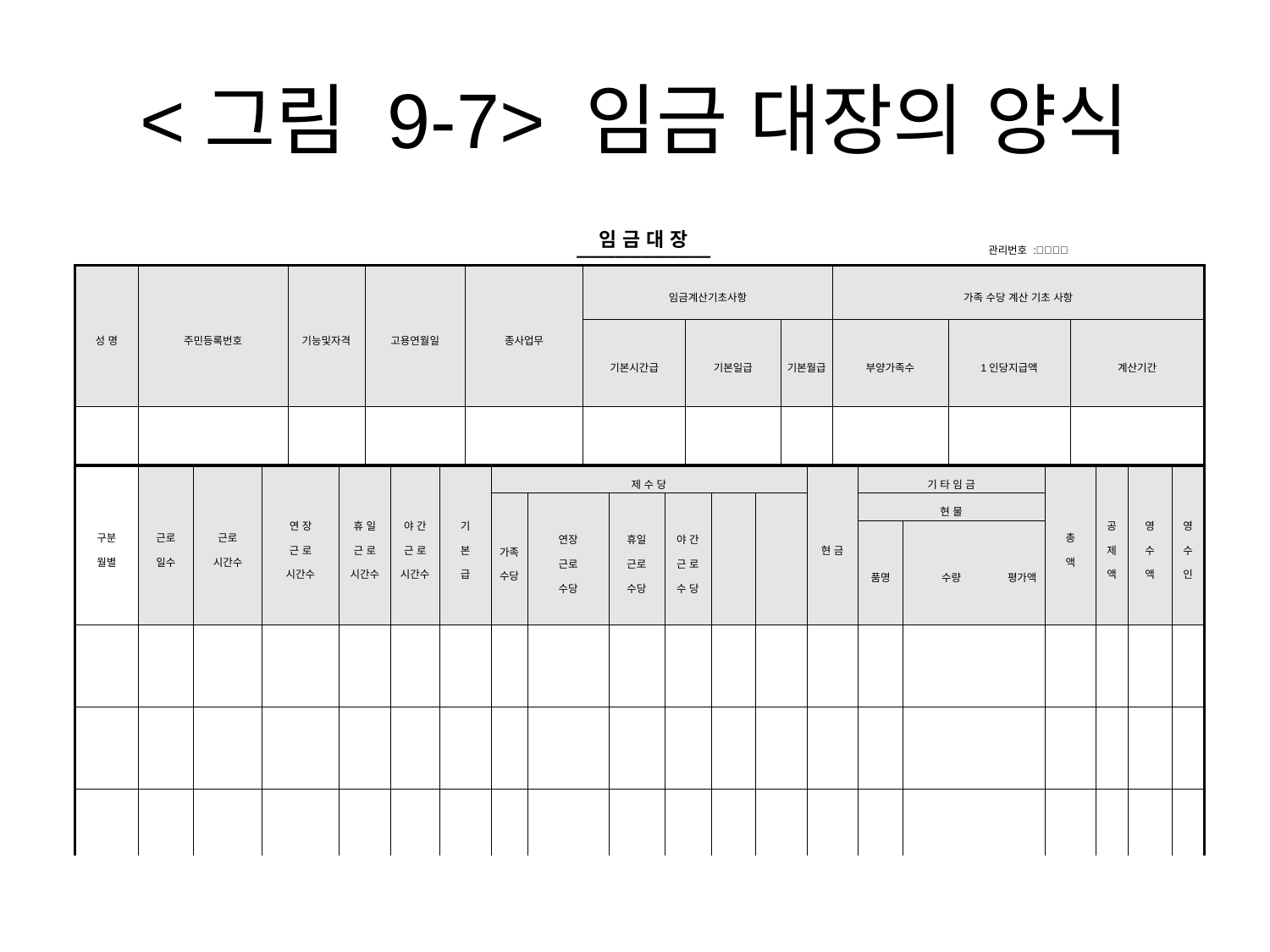

# <그림 9-7> 임금 대장의 양식
|  |  |  |  |  | 임 금 대 장 ━━━━━━━━━━━━━━━━━━━━━ |  |  |  |  |  |  |  |  |  |  |  |  |  |  |  |  |  |  |  | 관리번호 :󰠏󰠏󰠏󰠏 |  |  |  |  |  |  |
| --- | --- | --- | --- | --- | --- | --- | --- | --- | --- | --- | --- | --- | --- | --- | --- | --- | --- | --- | --- | --- | --- | --- | --- | --- | --- | --- | --- | --- | --- | --- | --- |
| 성 명 | 주민등록번호 |  |  | 기능및자격 |  |  | 고용연월일 |  |  | 종사업무 |  |  | 임금계산기초사항 |  |  |  |  |  |  |  | 가족 수당 계산 기초 사항 |  |  |  |  |  |  |  |  |  |  |
|  |  |  |  |  |  |  |  |  |  |  |  |  | 기본시간급 |  |  | 기본일급 |  |  | 기본월급 |  | 부양가족수 |  |  | 1인당지급액 |  |  |  | 계산기간 |  |  |  |
|  |  |  |  |  |  |  |  |  |  |  |  |  |  |  |  |  |  |  |  |  |  |  |  |  |  |  |  |  |  |  |  |
| 구분 월별 | 근로 일수 | 근로 시간수 | 연 장 근 로 시간수 |  |  | 휴 일 근 로 시간수 |  | 야 간 근 로 시간수 | 기 본 급 |  | 제 수 당 |  |  |  |  |  |  |  |  | 현 금 |  | 기 타 임 금 |  |  |  |  | 총 액 |  | 공 제 액 | 영 수 액 | 영 수 인 |
|  |  |  |  |  |  |  |  |  |  |  | 가족 수당 | 연장 근로 수당 |  | 휴일 근로 수당 | 야 간 근 로 수 당 |  |  |  |  |  |  | 현 물 |  |  |  |  |  |  |  |  |  |
|  |  |  |  |  |  |  |  |  |  |  |  |  |  |  |  |  |  |  |  |  |  | 품명 | 수량 |  |  | 평가액 |  |  |  |  |  |
|  |  |  |  |  |  |  |  |  |  |  |  |  |  |  |  |  |  |  |  |  |  |  |  |  |  |  |  |  |  |  |  |
|  |  |  |  |  |  |  |  |  |  |  |  |  |  |  |  |  |  |  |  |  |  |  |  |  |  |  |  |  |  |  |  |
|  |  |  |  |  |  |  |  |  |  |  |  |  |  |  |  |  |  |  |  |  |  |  |  |  |  |  |  |  |  |  |  |